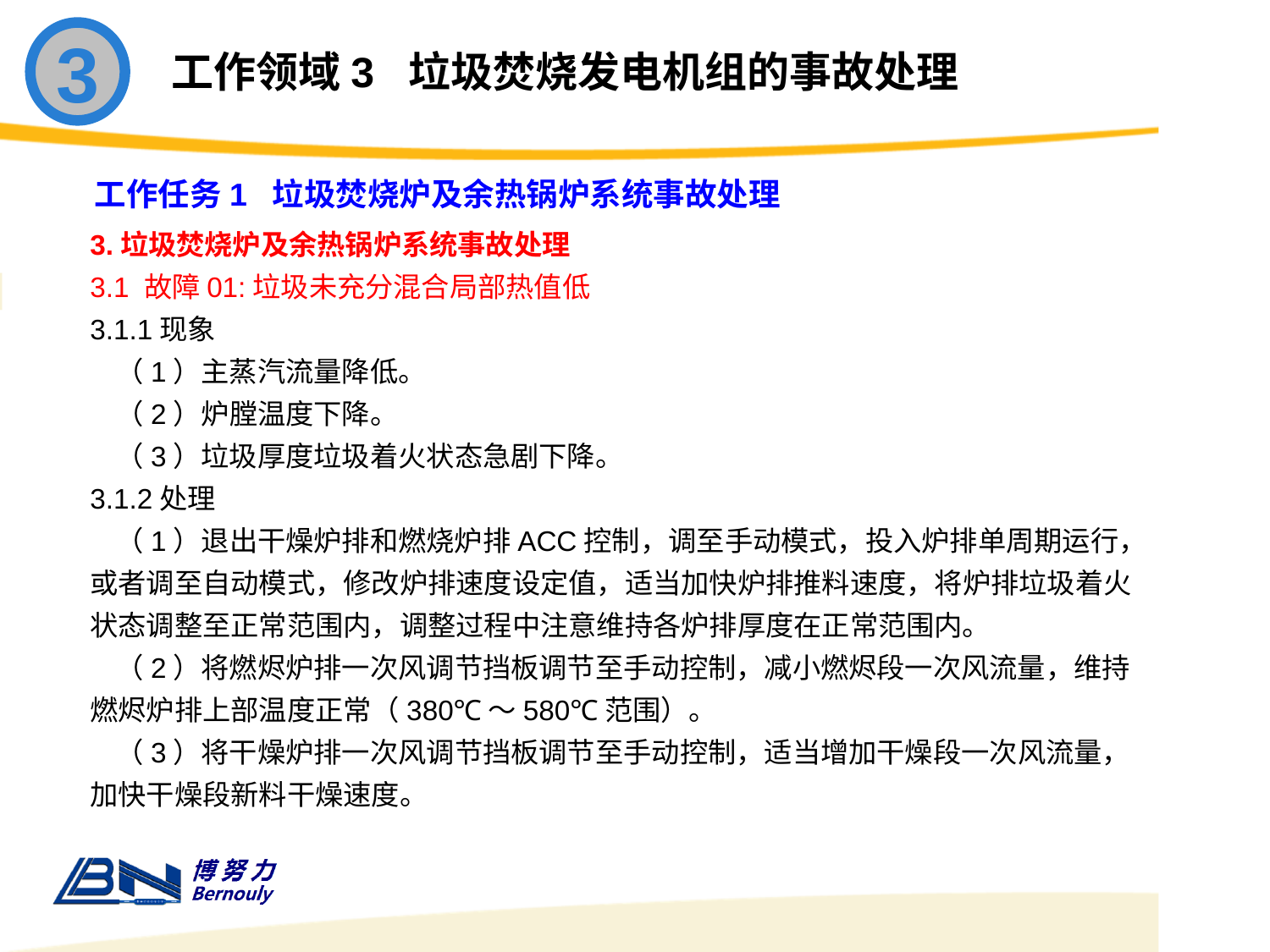

3
工作领域3  垃圾焚烧发电机组的事故处理
工作任务1  垃圾焚烧炉及余热锅炉系统事故处理
3.垃圾焚烧炉及余热锅炉系统事故处理
3.1 故障01:垃圾未充分混合局部热值低
3.1.1现象
   （1）主蒸汽流量降低。
   （2）炉膛温度下降。
   （3）垃圾厚度垃圾着火状态急剧下降。
3.1.2处理
   （1）退出干燥炉排和燃烧炉排ACC控制，调至手动模式，投入炉排单周期运行，或者调至自动模式，修改炉排速度设定值，适当加快炉排推料速度，将炉排垃圾着火状态调整至正常范围内，调整过程中注意维持各炉排厚度在正常范围内。
   （2）将燃烬炉排一次风调节挡板调节至手动控制，减小燃烬段一次风流量，维持燃烬炉排上部温度正常（380℃～580℃范围）。
   （3）将干燥炉排一次风调节挡板调节至手动控制，适当增加干燥段一次风流量，加快干燥段新料干燥速度。